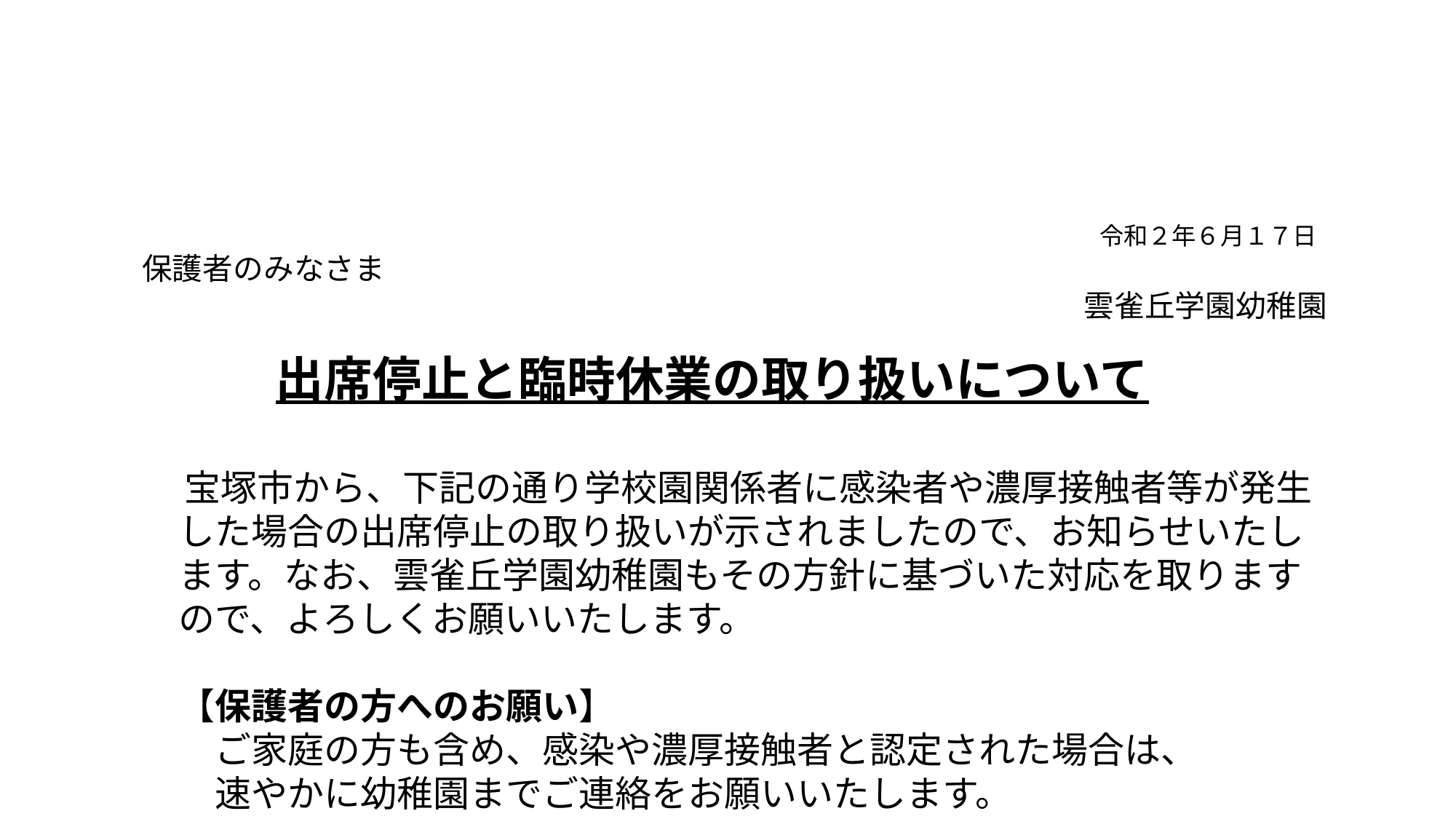

令和２年６月１７日
保護者のみなさま
　　　　　　　　　　　　　　　　　　　　　　　　　　　　　　　雲雀丘学園幼稚園

　　　　　出席停止と臨時休業の取り扱いについて

　　宝塚市から、下記の通り学校園関係者に感染者や濃厚接触者等が発生
　した場合の出席停止の取り扱いが示されましたので、お知らせいたし
　ます。なお、雲雀丘学園幼稚園もその方針に基づいた対応を取ります
　ので、よろしくお願いいたします。

　【保護者の方へのお願い】
　　ご家庭の方も含め、感染や濃厚接触者と認定された場合は、
　　速やかに幼稚園までご連絡をお願いいたします。